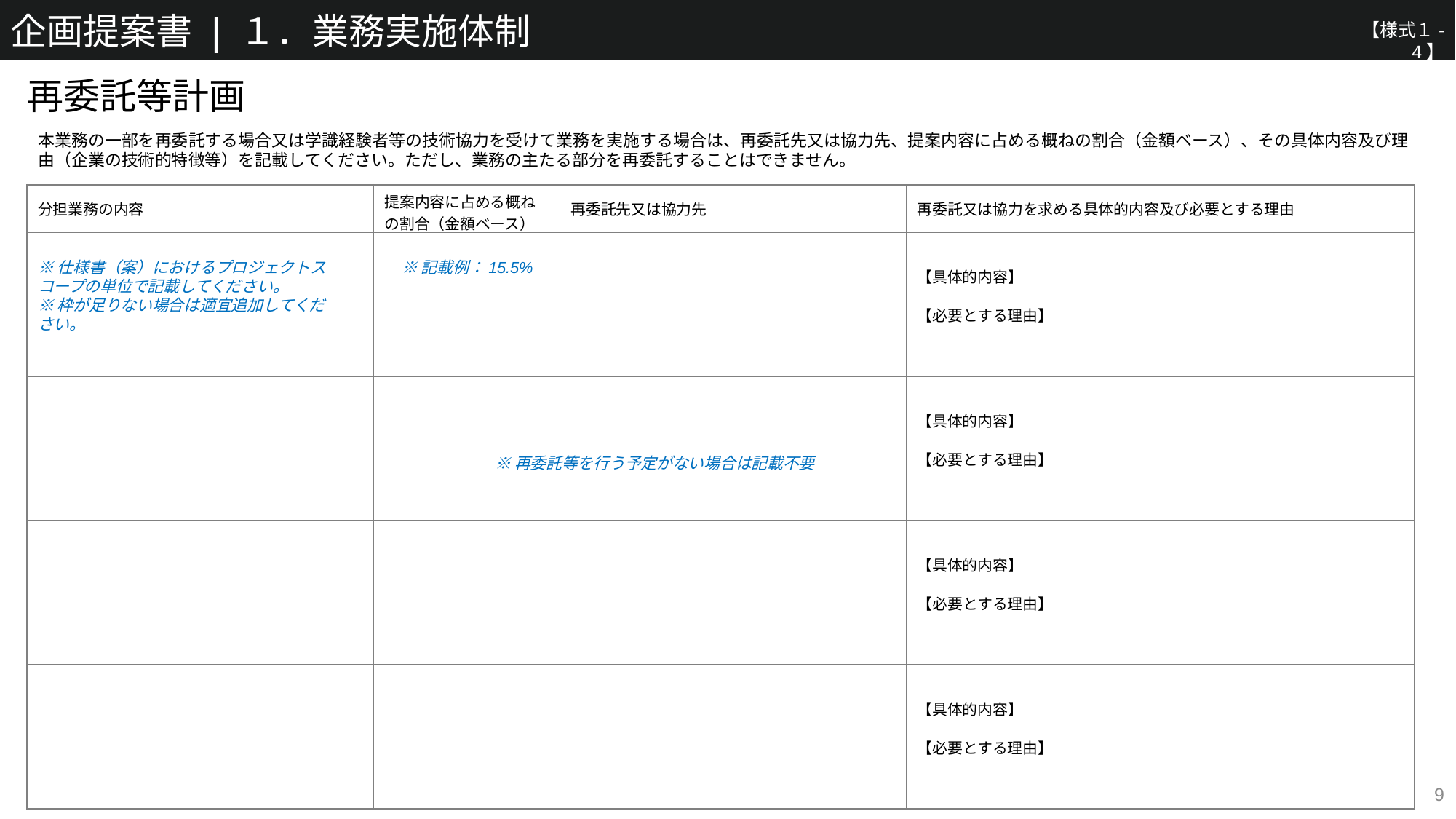

企画提案書 ❘ １．業務実施体制
【様式１-4】
再委託等計画
本業務の一部を再委託する場合又は学識経験者等の技術協力を受けて業務を実施する場合は、再委託先又は協力先、提案内容に占める概ねの割合（金額ベース）、その具体内容及び理由（企業の技術的特徴等）を記載してください。ただし、業務の主たる部分を再委託することはできません。
| 分担業務の内容 | 提案内容に占める概ねの割合（金額ベース） | 再委託先又は協力先 | 再委託又は協力を求める具体的内容及び必要とする理由 |
| --- | --- | --- | --- |
|  |  |  | 【具体的内容】 【必要とする理由】 |
|  |  |  | 【具体的内容】 【必要とする理由】 |
|  |  |  | 【具体的内容】 【必要とする理由】 |
|  |  |  | 【具体的内容】 【必要とする理由】 |
※仕様書（案）におけるプロジェクトスコープの単位で記載してください。
※枠が足りない場合は適宜追加してください。
※記載例：15.5%
※再委託等を行う予定がない場合は記載不要